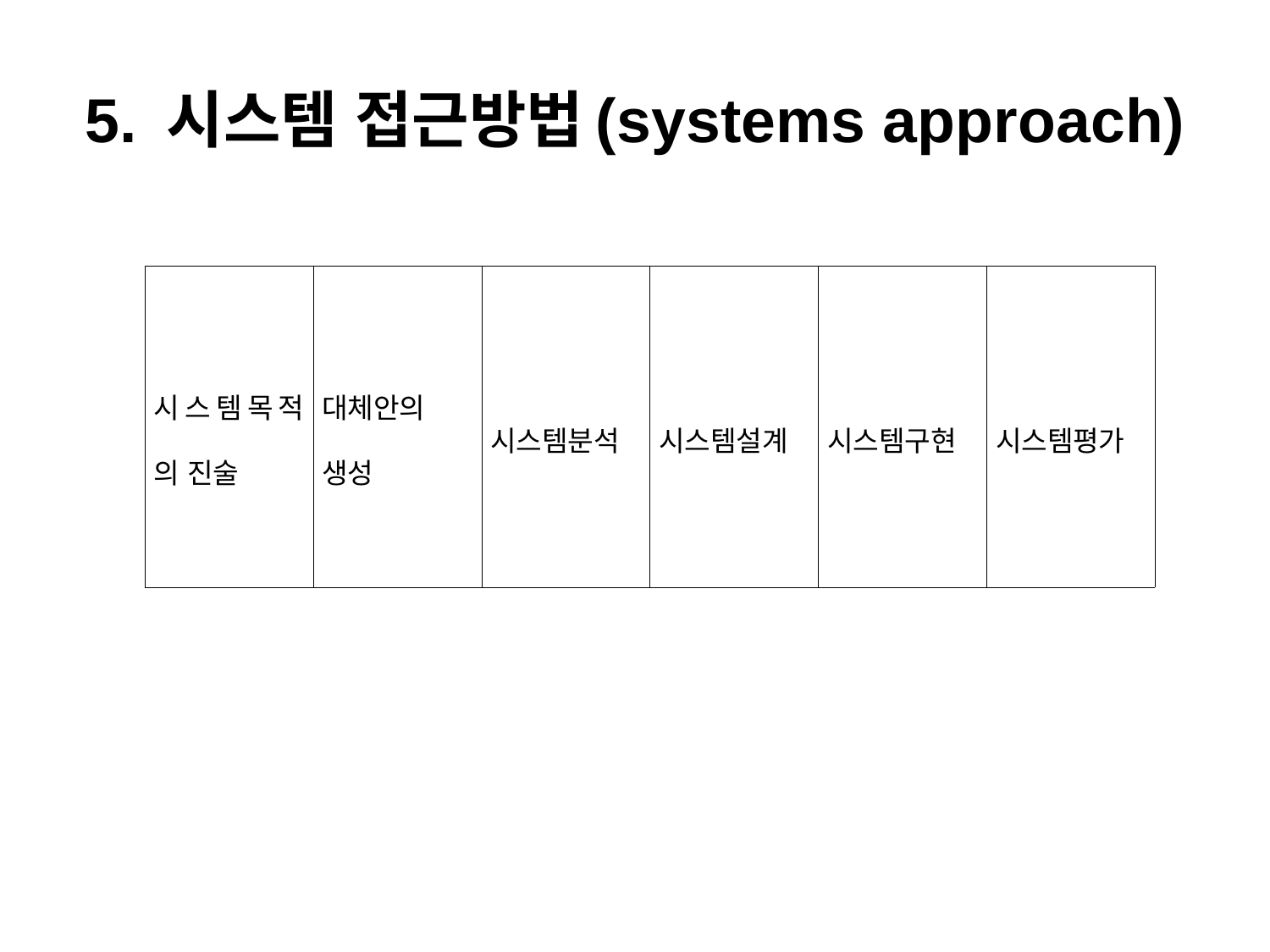

# 5. 시스템 접근방법(systems approach)
| 시스템목적 의 진술 | 대체안의 생성 | 시스템분석 | 시스템설계 | 시스템구현 | 시스템평가 |
| --- | --- | --- | --- | --- | --- |